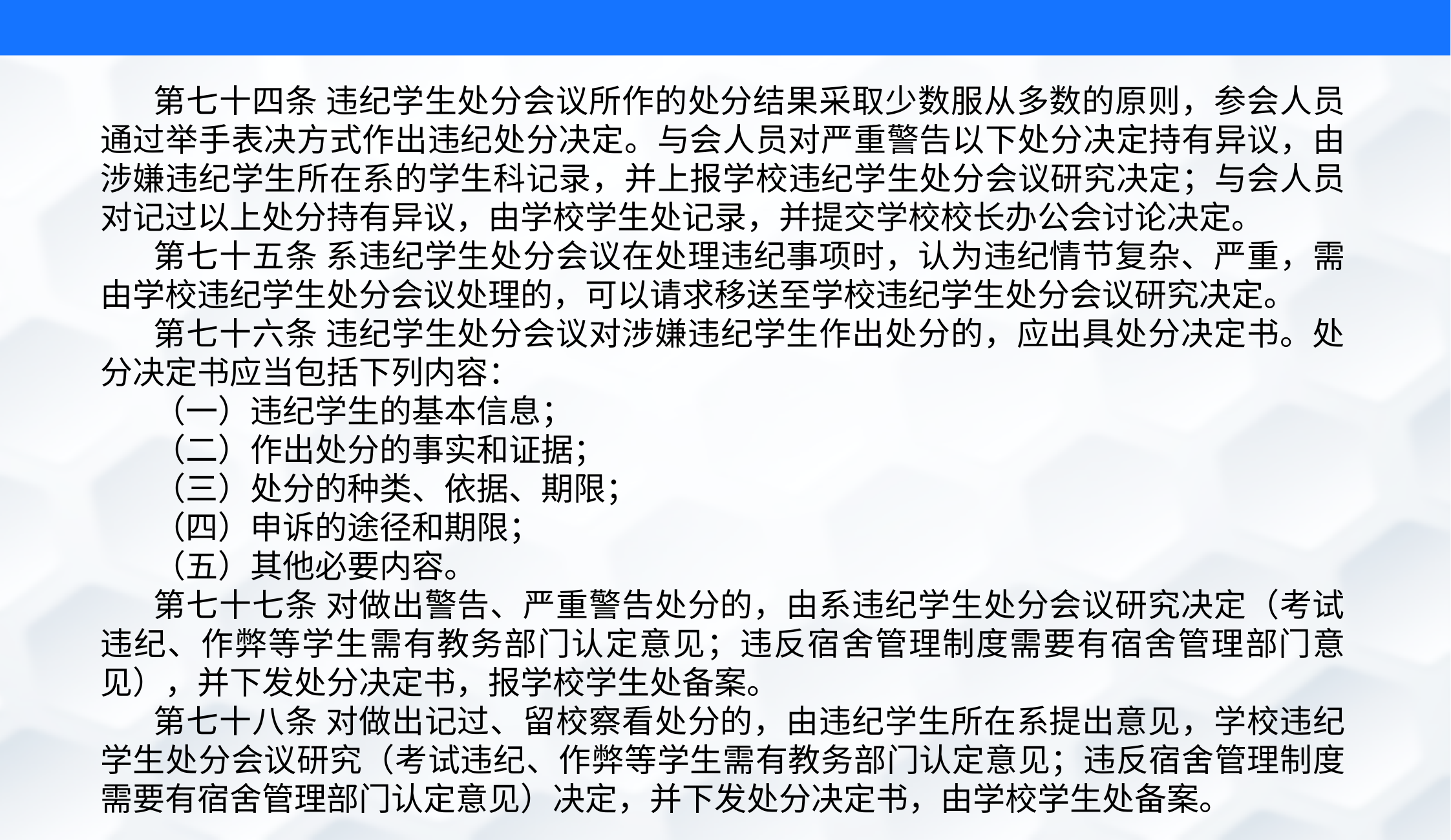

第七十四条 违纪学生处分会议所作的处分结果采取少数服从多数的原则，参会人员通过举手表决方式作出违纪处分决定。与会人员对严重警告以下处分决定持有异议，由涉嫌违纪学生所在系的学生科记录，并上报学校违纪学生处分会议研究决定；与会人员对记过以上处分持有异议，由学校学生处记录，并提交学校校长办公会讨论决定。
第七十五条 系违纪学生处分会议在处理违纪事项时，认为违纪情节复杂、严重，需由学校违纪学生处分会议处理的，可以请求移送至学校违纪学生处分会议研究决定。
第七十六条 违纪学生处分会议对涉嫌违纪学生作出处分的，应出具处分决定书。处分决定书应当包括下列内容：
（一）违纪学生的基本信息；
（二）作出处分的事实和证据；
（三）处分的种类、依据、期限；
（四）申诉的途径和期限；
（五）其他必要内容。
第七十七条 对做出警告、严重警告处分的，由系违纪学生处分会议研究决定（考试违纪、作弊等学生需有教务部门认定意见；违反宿舍管理制度需要有宿舍管理部门意见），并下发处分决定书，报学校学生处备案。
第七十八条 对做出记过、留校察看处分的，由违纪学生所在系提出意见，学校违纪学生处分会议研究（考试违纪、作弊等学生需有教务部门认定意见；违反宿舍管理制度需要有宿舍管理部门认定意见）决定，并下发处分决定书，由学校学生处备案。